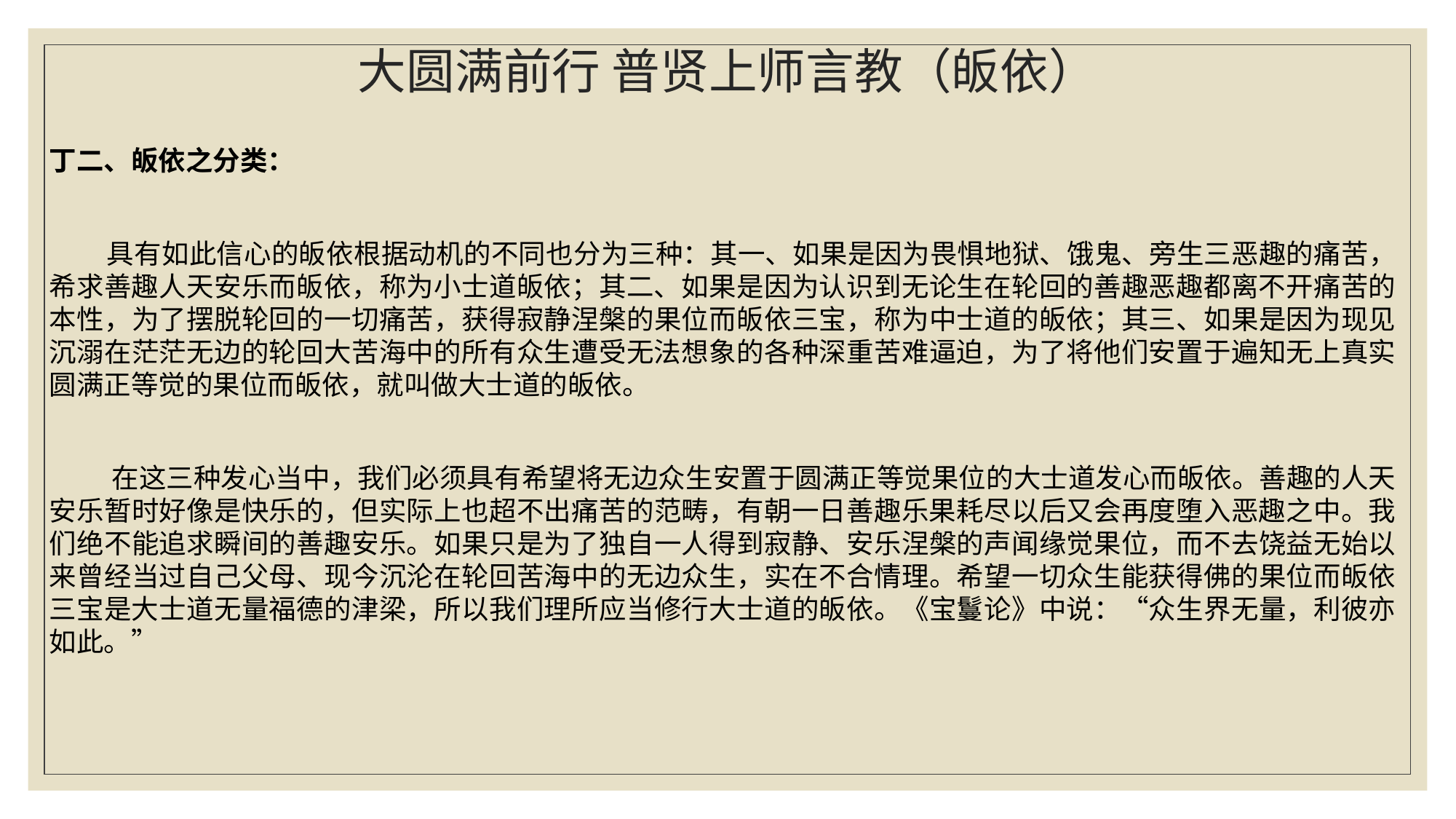

# 大圆满前行 普贤上师言教（皈依）
丁二、皈依之分类：

        具有如此信心的皈依根据动机的不同也分为三种：其一、如果是因为畏惧地狱、饿鬼、旁生三恶趣的痛苦，希求善趣人天安乐而皈依，称为小士道皈依；其二、如果是因为认识到无论生在轮回的善趣恶趣都离不开痛苦的本性，为了摆脱轮回的一切痛苦，获得寂静涅槃的果位而皈依三宝，称为中士道的皈依；其三、如果是因为现见沉溺在茫茫无边的轮回大苦海中的所有众生遭受无法想象的各种深重苦难逼迫，为了将他们安置于遍知无上真实圆满正等觉的果位而皈依，就叫做大士道的皈依。

         在这三种发心当中，我们必须具有希望将无边众生安置于圆满正等觉果位的大士道发心而皈依。善趣的人天安乐暂时好像是快乐的，但实际上也超不出痛苦的范畴，有朝一日善趣乐果耗尽以后又会再度堕入恶趣之中。我们绝不能追求瞬间的善趣安乐。如果只是为了独自一人得到寂静、安乐涅槃的声闻缘觉果位，而不去饶益无始以来曾经当过自己父母、现今沉沦在轮回苦海中的无边众生，实在不合情理。希望一切众生能获得佛的果位而皈依三宝是大士道无量福德的津梁，所以我们理所应当修行大士道的皈依。《宝鬘论》中说：“众生界无量，利彼亦如此。”